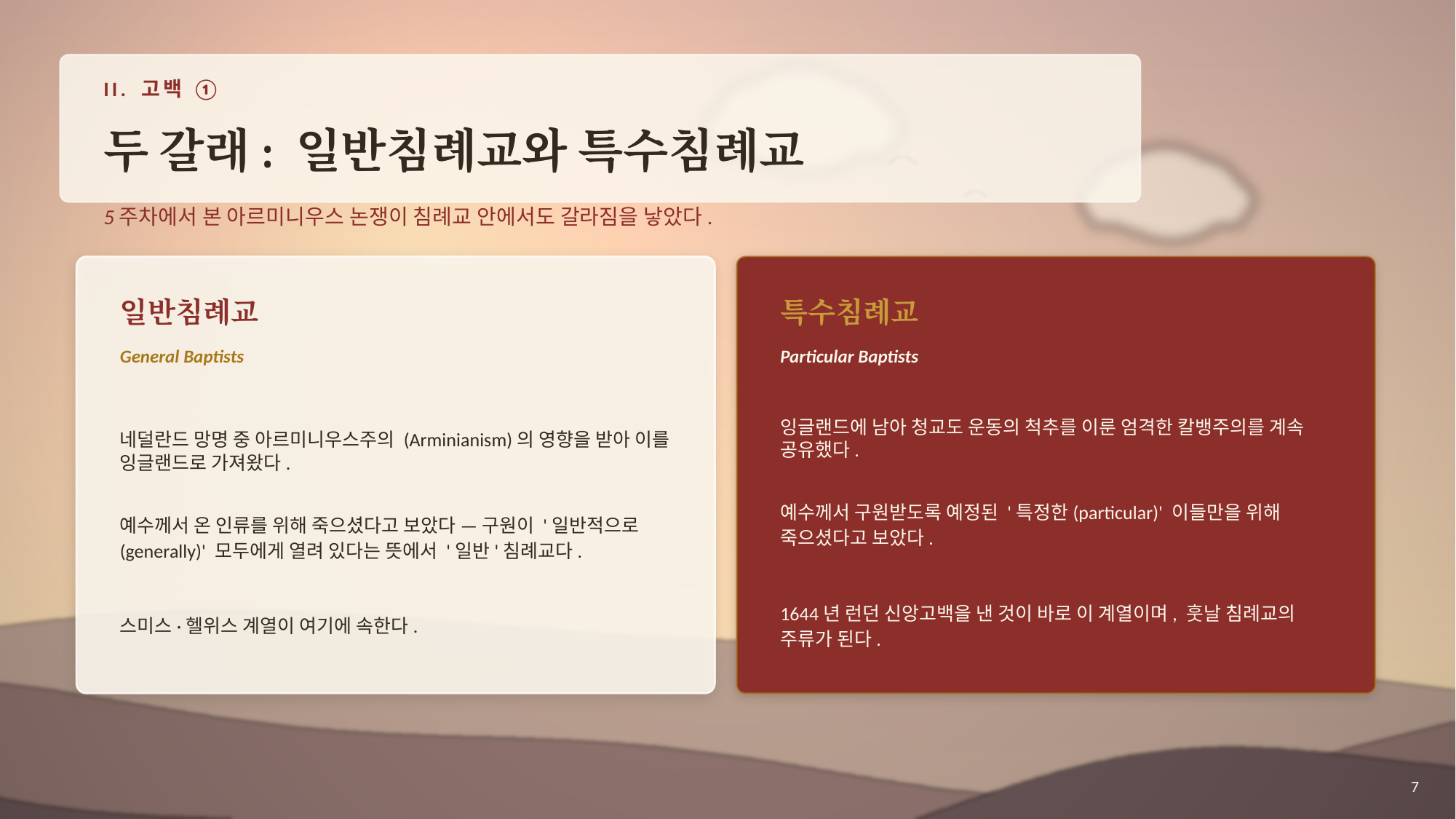

II. 고백 ①
두 갈래: 일반침례교와 특수침례교
5주차에서 본 아르미니우스 논쟁이 침례교 안에서도 갈라짐을 낳았다.

일반침례교
특수침례교
General Baptists
Particular Baptists
네덜란드 망명 중 아르미니우스주의 (Arminianism)의 영향을 받아 이를 잉글랜드로 가져왔다.

예수께서 온 인류를 위해 죽으셨다고 보았다 — 구원이 '일반적으로(generally)' 모두에게 열려 있다는 뜻에서 '일반'침례교다.

스미스·헬위스 계열이 여기에 속한다.
잉글랜드에 남아 청교도 운동의 척추를 이룬 엄격한 칼뱅주의를 계속 공유했다.

예수께서 구원받도록 예정된 '특정한(particular)' 이들만을 위해 죽으셨다고 보았다.

1644년 런던 신앙고백을 낸 것이 바로 이 계열이며, 훗날 침례교의 주류가 된다.
7